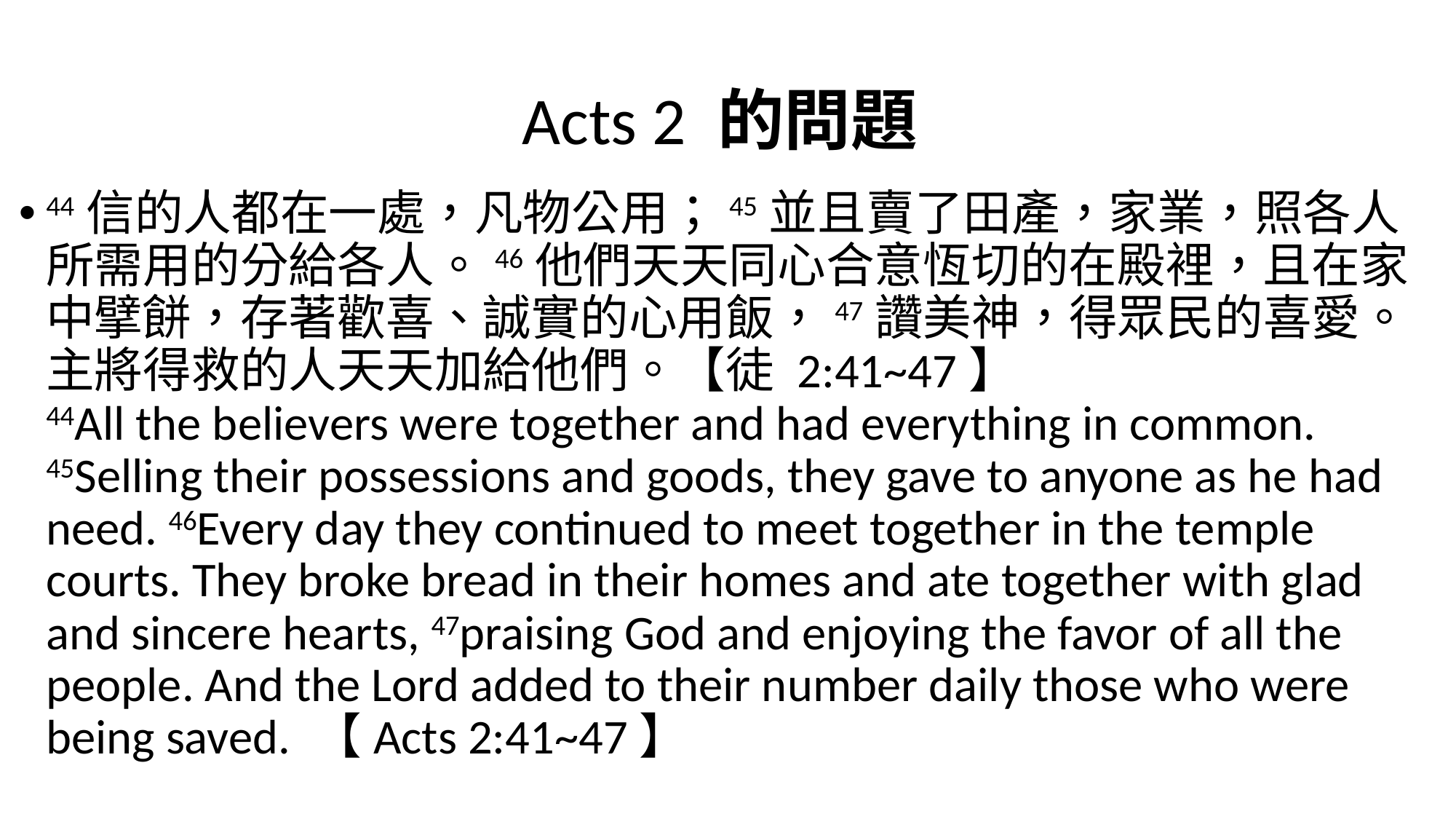

# Acts 2 的問題
44信的人都在一處，凡物公用；45並且賣了田產，家業，照各人所需用的分給各人。46他們天天同心合意恆切的在殿裡，且在家中擘餅，存著歡喜、誠實的心用飯，47讚美神，得眾民的喜愛。主將得救的人天天加給他們。【徒 2:41~47】
44All the believers were together and had everything in common. 45Selling their possessions and goods, they gave to anyone as he had need. 46Every day they continued to meet together in the temple courts. They broke bread in their homes and ate together with glad and sincere hearts, 47praising God and enjoying the favor of all the people. And the Lord added to their number daily those who were being saved. 【Acts 2:41~47】